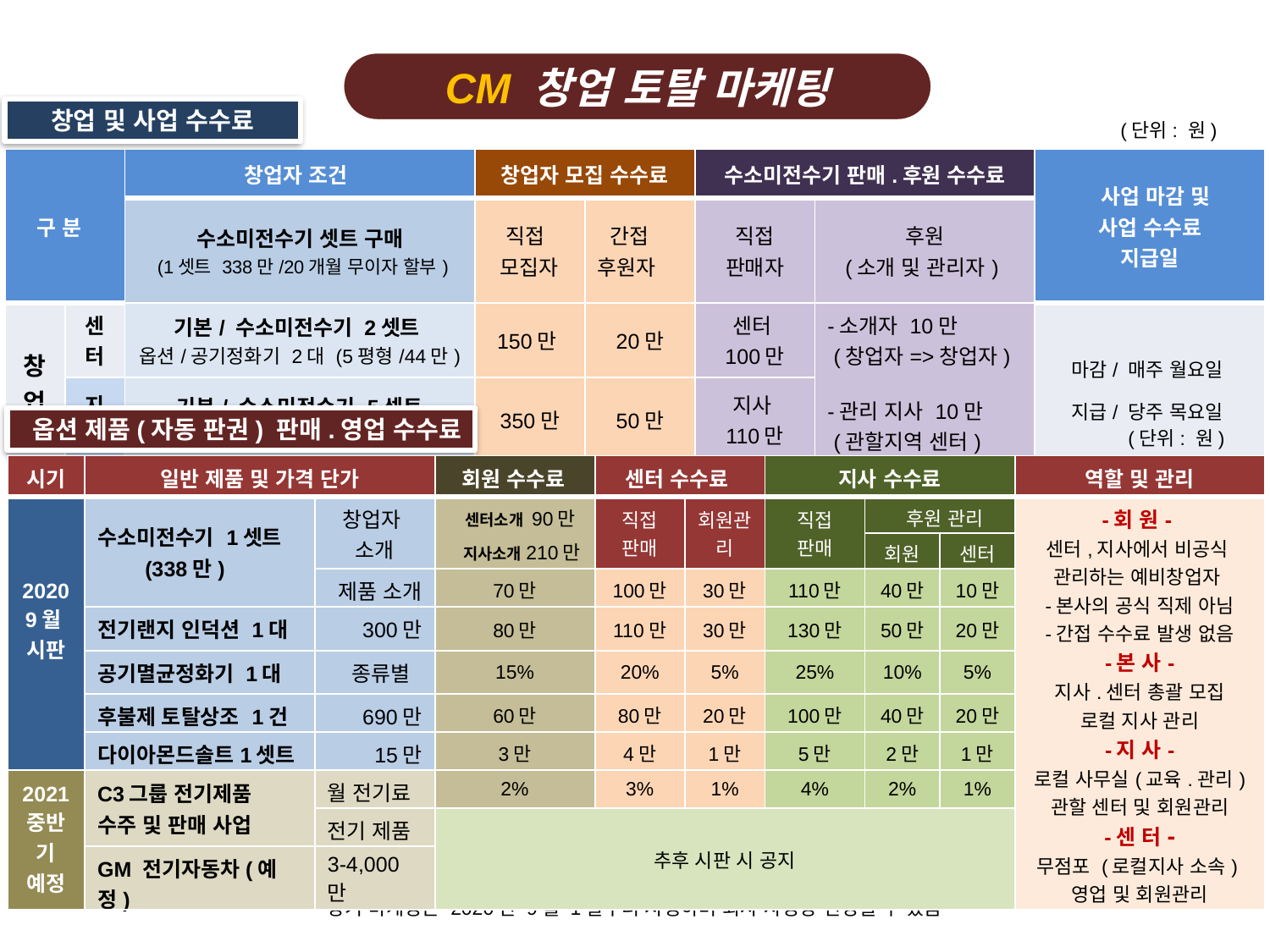

CM 창업 토탈 마케팅
창업 및 사업 수수료
(단위: 원)
| 구 분 |  | 창업자 조건 | 창업자 모집 수수료 |  | 수소미전수기 판매.후원 수수료 |  | 사업 마감 및 사업 수수료 지급일 |
| --- | --- | --- | --- | --- | --- | --- | --- |
|  |  | 수소미전수기 셋트 구매 (1셋트 338만/20개월 무이자 할부) | 직접 모집자 | 간접 후원자 | 직접 판매자 | 후원 (소개 및 관리자) |  |
| 창업 | 센터 | 기본/ 수소미전수기 2셋트 옵션/공기정화기 2대 (5평형/44만) | 150만 | 20만 | 센터 100만 | -소개자 10만 (창업자=>창업자) -관리 지사 10만 (관할지역 센터) | 마감/ 매주 월요일 지급/ 당주 목요일 |
|  | 지사 | 기본/ 수소미전수기 5셋트 옵션/공기정화기 5대 (5평형/44만) | 350만 | 50만 | 지사 110만 |  |  |
 옵션 제품(자동 판권) 판매.영업 수수료
(단위: 원)
| 시기 | 일반 제품 및 가격 단가 |  | 회원 수수료 | 센터 수수료 |  | 지사 수수료 |  |  | 역할 및 관리 |
| --- | --- | --- | --- | --- | --- | --- | --- | --- | --- |
| 2020 9월 시판 | 수소미전수기 1셋트 (338만) | 창업자 소개 | 센터소개 90만 지사소개210만 | 직접 판매 | 회원관리 | 직접 판매 | 후원 관리 |  | -회 원- 센터,지사에서 비공식 관리하는 예비창업자 -본사의 공식 직제 아님 -간접 수수료 발생 없음 -본 사- 지사.센터 총괄 모집 로컬 지사 관리 -지 사- 로컬 사무실(교육.관리) 관할 센터 및 회원관리 -센 터- 무점포 (로컬지사 소속) 영업 및 회원관리 |
|  |  |  |  |  |  |  | 회원 | 센터 |  |
|  |  | 제품 소개 | 70만 | 100만 | 30만 | 110만 | 40만 | 10만 |  |
|  | 전기랜지 인덕션 1대 | 300만 | 80만 | 110만 | 30만 | 130만 | 50만 | 20만 |  |
|  | 공기멸균정화기 1대 | 종류별 | 15% | 20% | 5% | 25% | 10% | 5% |  |
|  | 후불제 토탈상조 1건 | 690만 | 60만 | 80만 | 20만 | 100만 | 40만 | 20만 |  |
|  | 다이아몬드솔트1셋트 | 15만 | 3만 | 4만 | 1만 | 5만 | 2만 | 1만 |  |
| 2021 중반기 예정 | C3그룹 전기제품 수주 및 판매 사업 | 월 전기료 | 2% | 3% | 1% | 4% | 2% | 1% |  |
|  |  | 전기 제품 | 추후 시판 시 공지 |  |  |  |  |  |  |
|  | GM 전기자동차(예정) | 3-4,000만 |  |  |  |  |  |  |  |
상기 마케팅은 2020년 9월 1일부터 시행하며 회사 사정상 변경될 수 있음